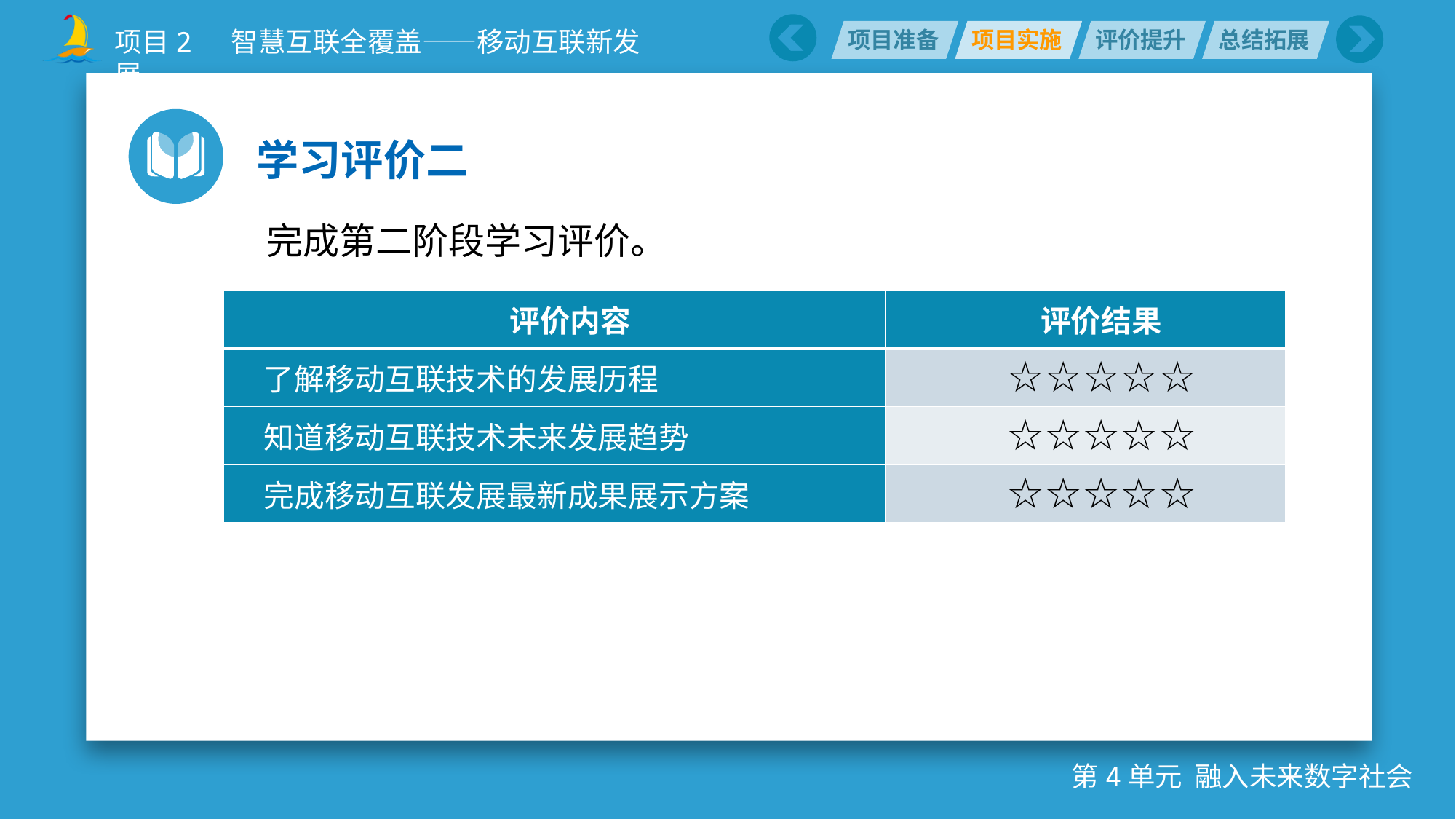

学习评价二
完成第二阶段学习评价。
| 评价内容 | 评价结果 |
| --- | --- |
| 了解移动互联技术的发展历程 | ☆☆☆☆☆ |
| 知道移动互联技术未来发展趋势 | ☆☆☆☆☆ |
| 完成移动互联发展最新成果展示方案 | ☆☆☆☆☆ |